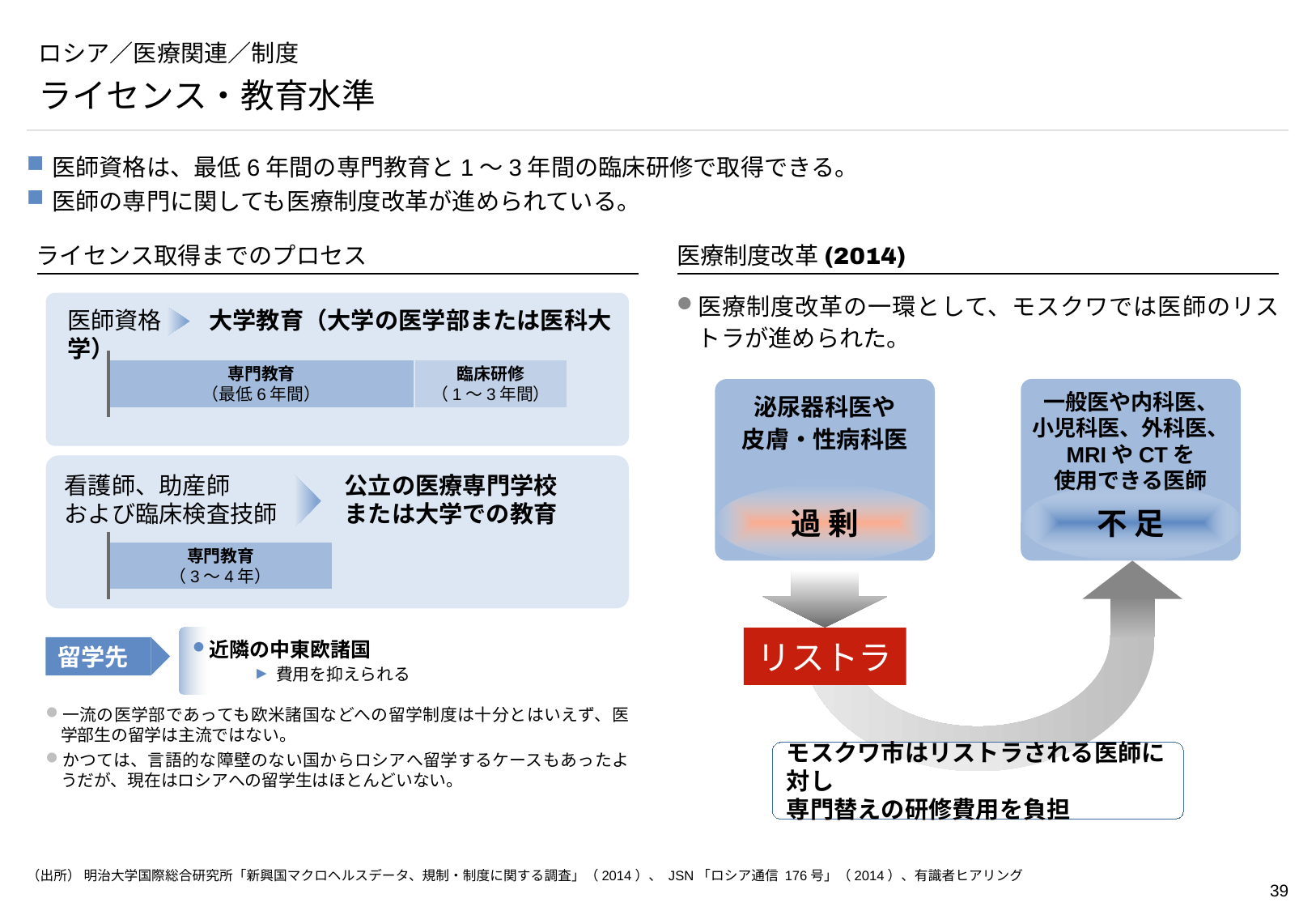

# ロシア／医療関連／制度
ライセンス・教育水準
医師資格は、最低6年間の専門教育と1～3年間の臨床研修で取得できる。
医師の専門に関しても医療制度改革が進められている。
ライセンス取得までのプロセス
医療制度改革(2014)
医療制度改革の一環として、モスクワでは医師のリストラが進められた。

医師資格　　大学教育（大学の医学部または医科大学）

専門教育
（最低6年間）
臨床研修
（1～3年間）
泌尿器科医や
皮膚・性病科医
一般医や内科医、
小児科医、外科医、
MRIやCTを
使用できる医師

看護師、助産師
および臨床検査技師
公立の医療専門学校
または大学での教育
過 剰
不 足

専門教育
（3～4年）

リストラ
近隣の中東欧諸国
費用を抑えられる
留学先

一流の医学部であっても欧米諸国などへの留学制度は十分とはいえず、医学部生の留学は主流ではない。
かつては、言語的な障壁のない国からロシアへ留学するケースもあったようだが、現在はロシアへの留学生はほとんどいない。
モスクワ市はリストラされる医師に対し
専門替えの研修費用を負担
（出所） 明治大学国際総合研究所「新興国マクロヘルスデータ、規制・制度に関する調査」（2014）、 JSN「ロシア通信 176号」（2014）、有識者ヒアリング